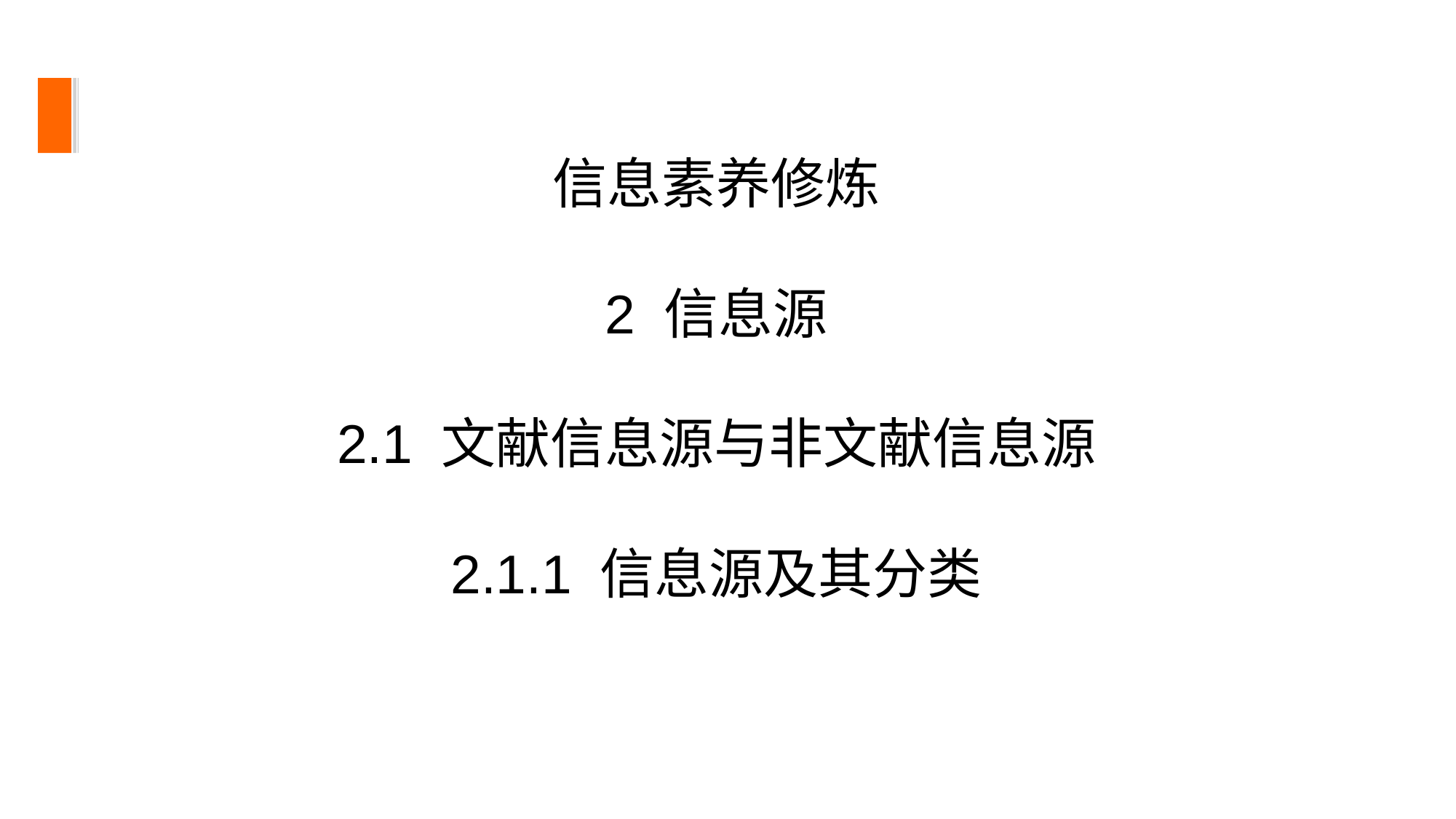

信息素养修炼
2 信息源
2.1 文献信息源与非文献信息源
2.1.1 信息源及其分类